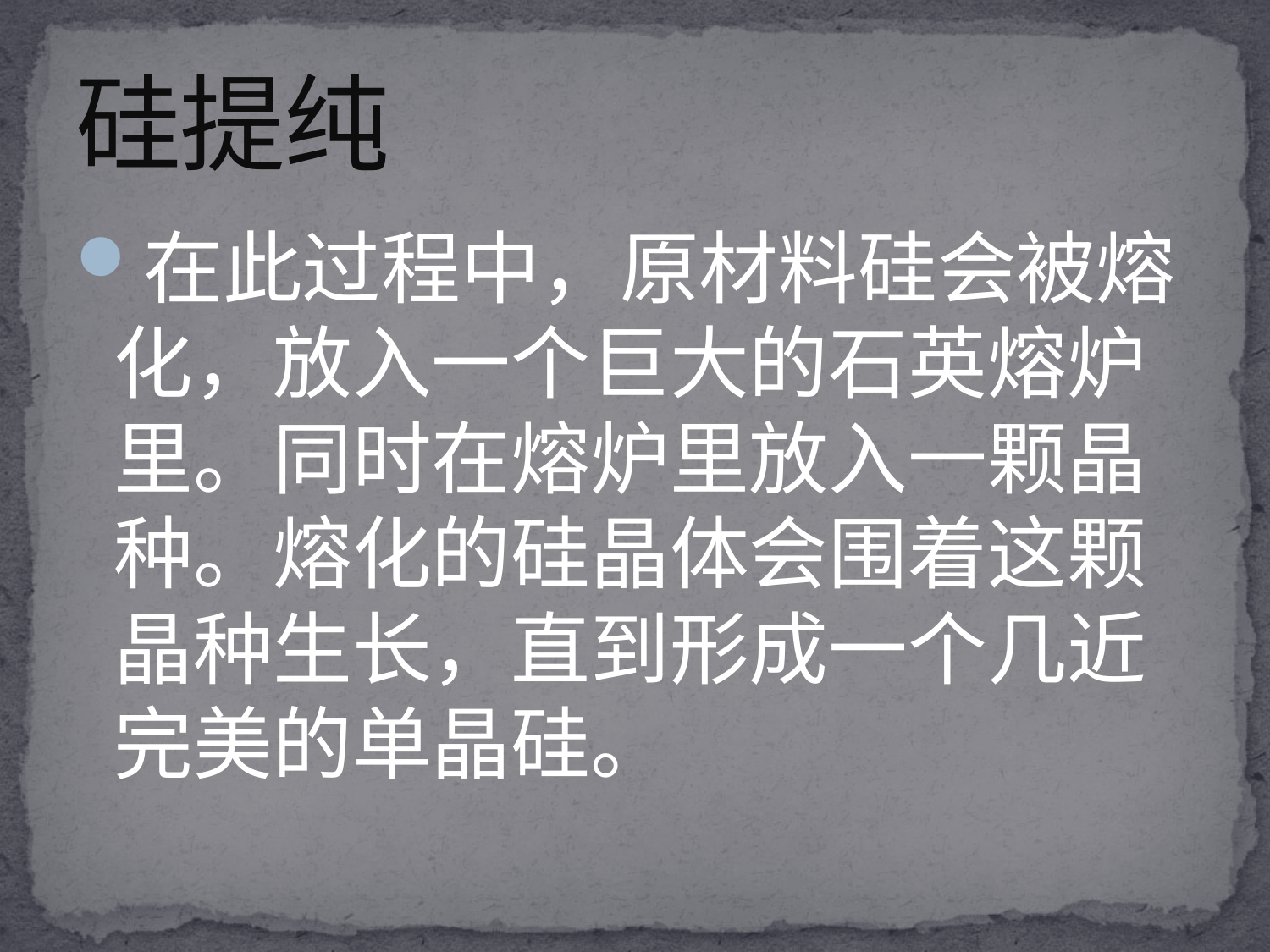

# 硅提纯
在此过程中，原材料硅会被熔化，放入一个巨大的石英熔炉里。同时在熔炉里放入一颗晶种。熔化的硅晶体会围着这颗晶种生长，直到形成一个几近完美的单晶硅。